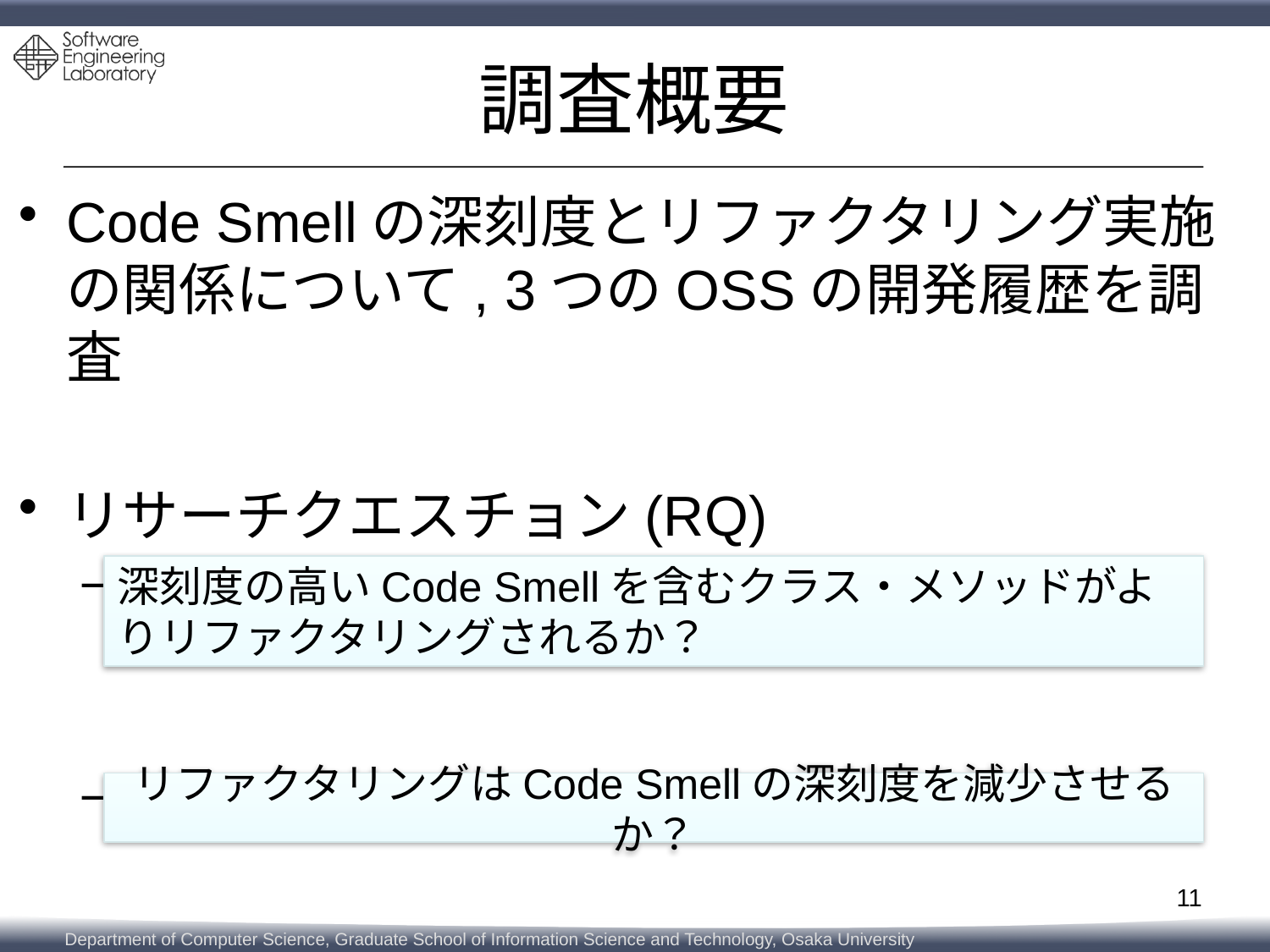

# 調査概要
Code Smellの深刻度とリファクタリング実施の関係について, 3つのOSSの開発履歴を調査

リサーチクエスチョン(RQ)
RQ1

RQ2

深刻度の高いCode Smellを含むクラス・メソッドがよりリファクタリングされるか？
リファクタリングはCode Smellの深刻度を減少させるか？
11